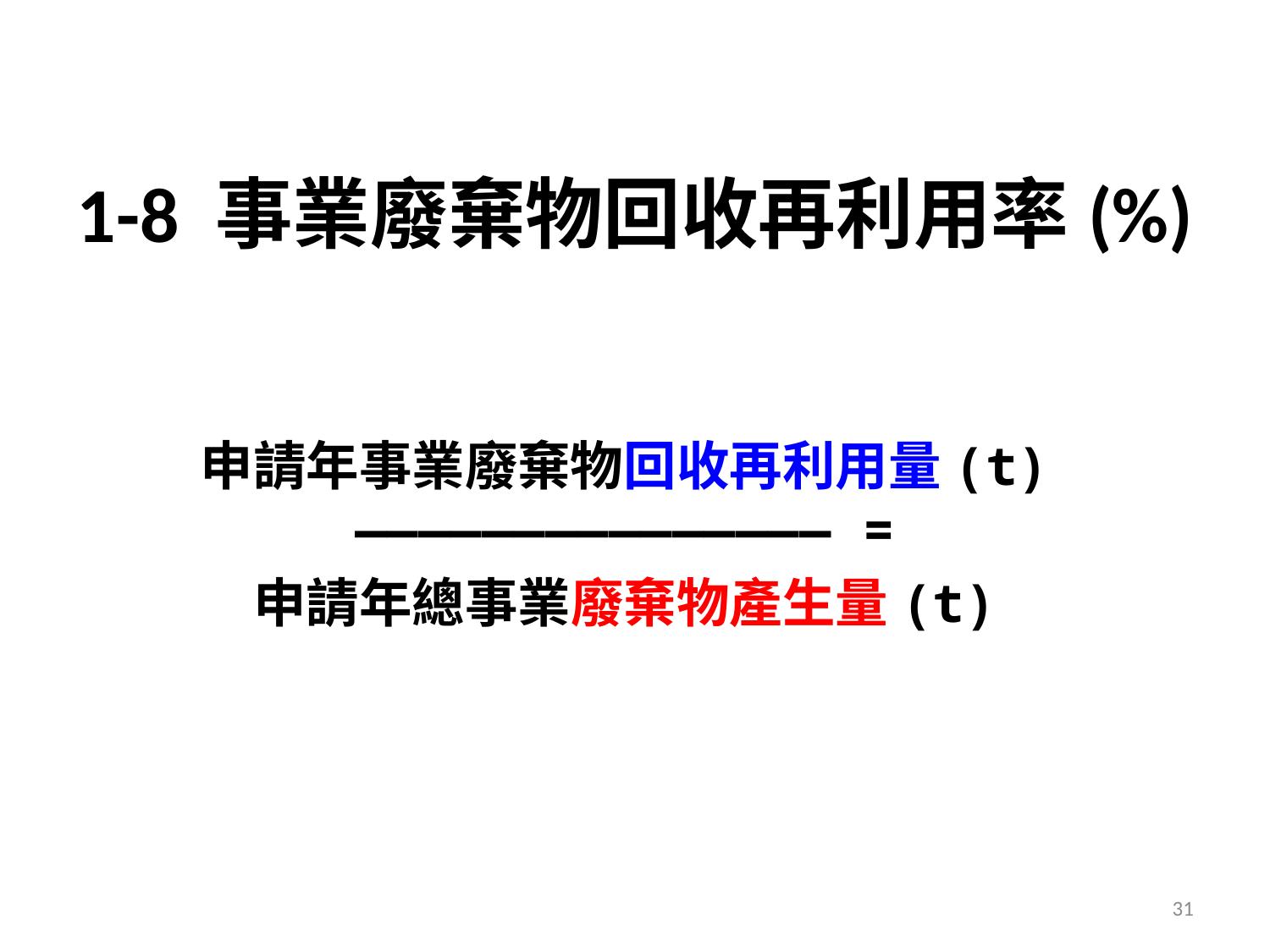

# 1-8 事業廢棄物回收再利用率(%)
申請年事業廢棄物回收再利用量(t) ――――――――――――――― =
申請年總事業廢棄物產生量(t)

31